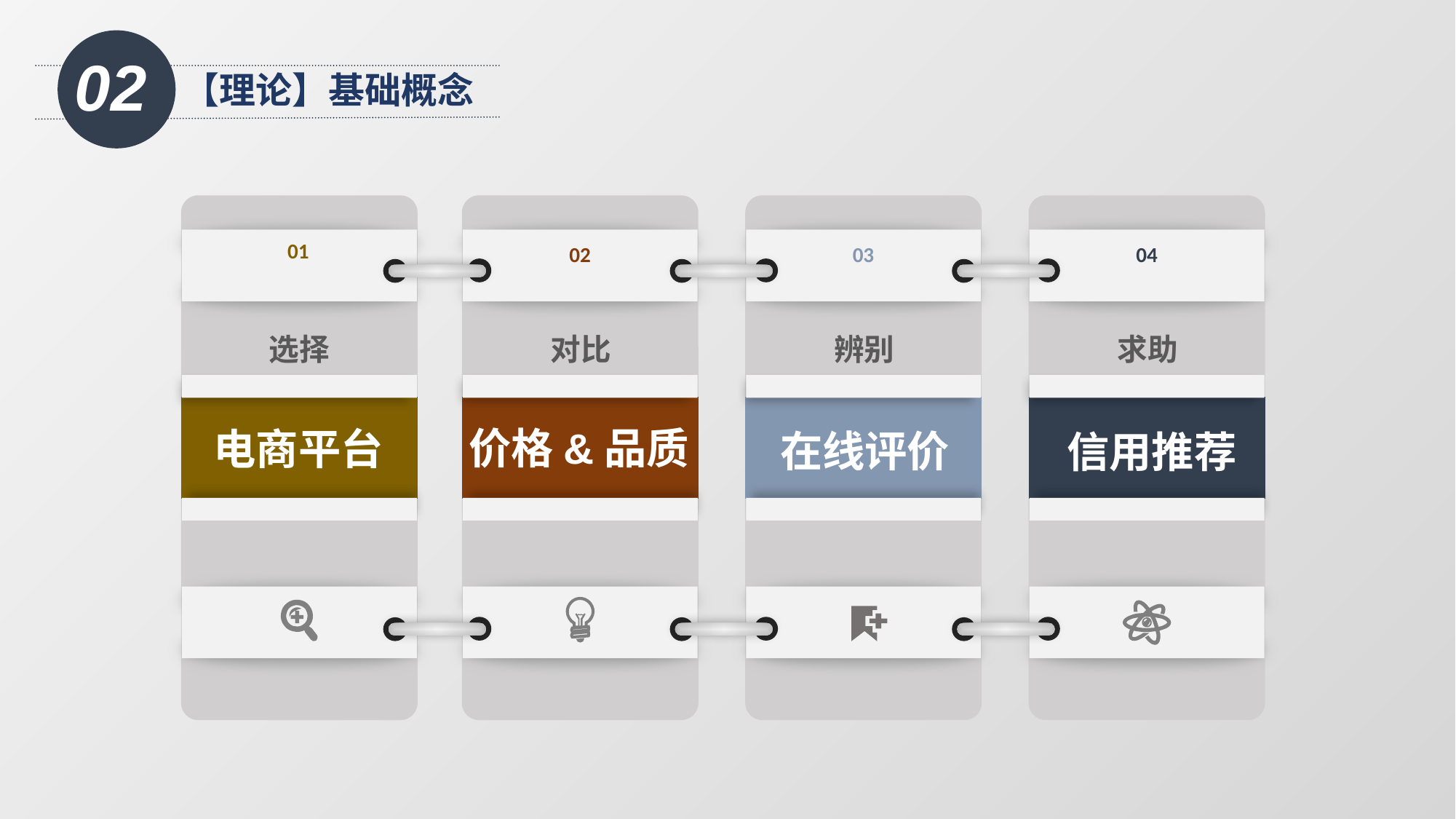

02
【理论】基础概念

01
02
03
04

选择
对比
辨别
求助

价格&品质
电商平台
在线评价
信用推荐